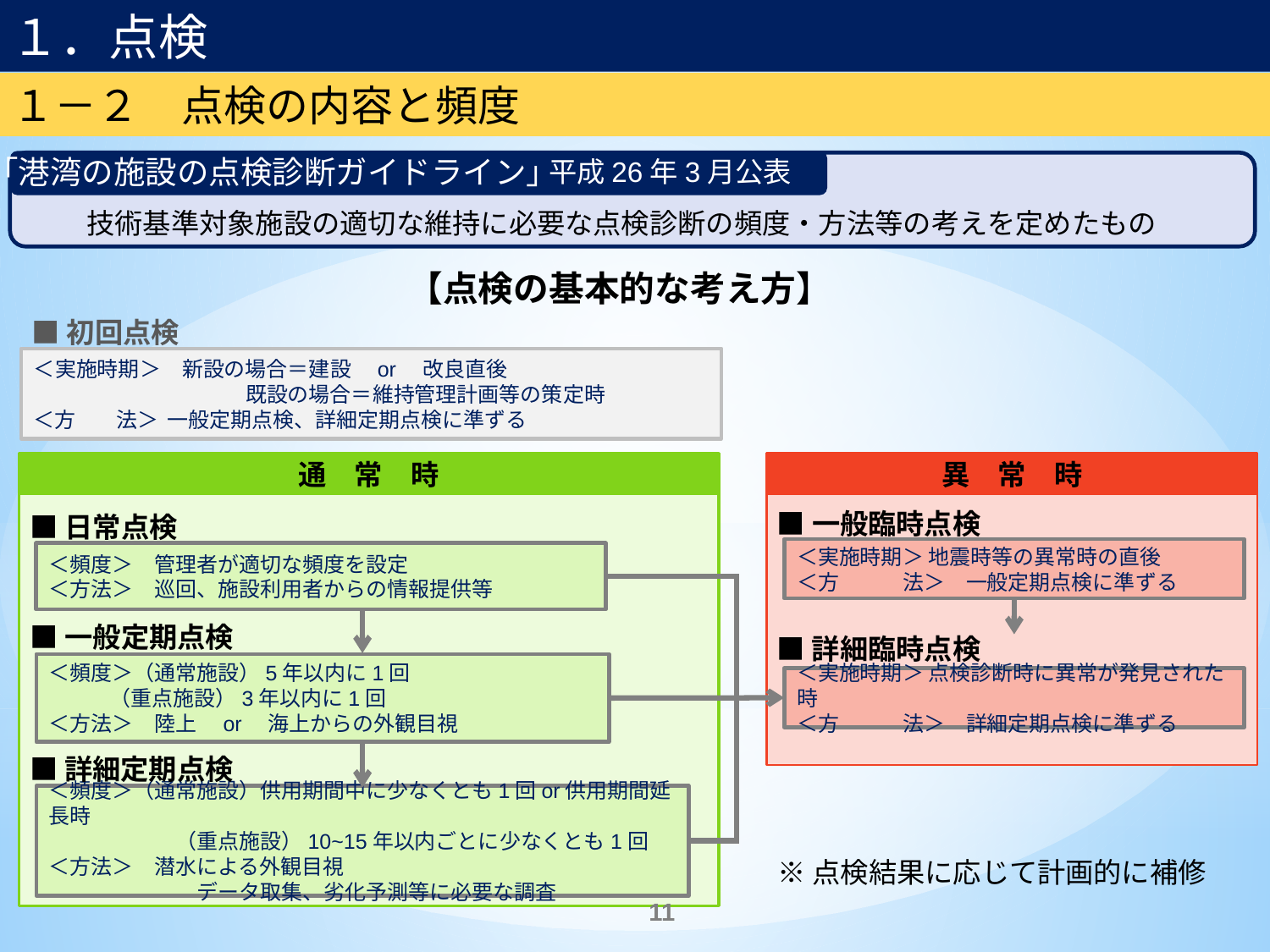

１．点検
１－２　点検の内容と頻度
「港湾の施設の点検診断ガイドライン」
　　平成26年3月公表

技術基準対象施設の適切な維持に必要な点検診断の頻度・方法等の考えを定めたもの
【点検の基本的な考え方】
■初回点検
＜実施時期＞　新設の場合＝建設　or　改良直後
　　　　　　　　　　既設の場合＝維持管理計画等の策定時
＜方    　法＞  一般定期点検、詳細定期点検に準ずる
通　常　時
異　常　時

■一般臨時点検
■日常点検
＜実施時期＞ 地震時等の異常時の直後
＜方　　　法＞　一般定期点検に準ずる
＜頻度＞　管理者が適切な頻度を設定
＜方法＞　巡回、施設利用者からの情報提供等
■一般定期点検
■詳細臨時点検
＜頻度＞（通常施設）5年以内に1回
            （重点施設）3年以内に1回
＜方法＞　陸上　or　海上からの外観目視
＜実施時期＞ 点検診断時に異常が発見された時
＜方　　　法＞　詳細定期点検に準ずる
■詳細定期点検
＜頻度＞（通常施設）供用期間中に少なくとも1回or供用期間延長時
　　　　　　（重点施設）10~15年以内ごとに少なくとも1回
＜方法＞　潜水による外観目視
　　　　　　　データ取集、劣化予測等に必要な調査
※点検結果に応じて計画的に補修
11